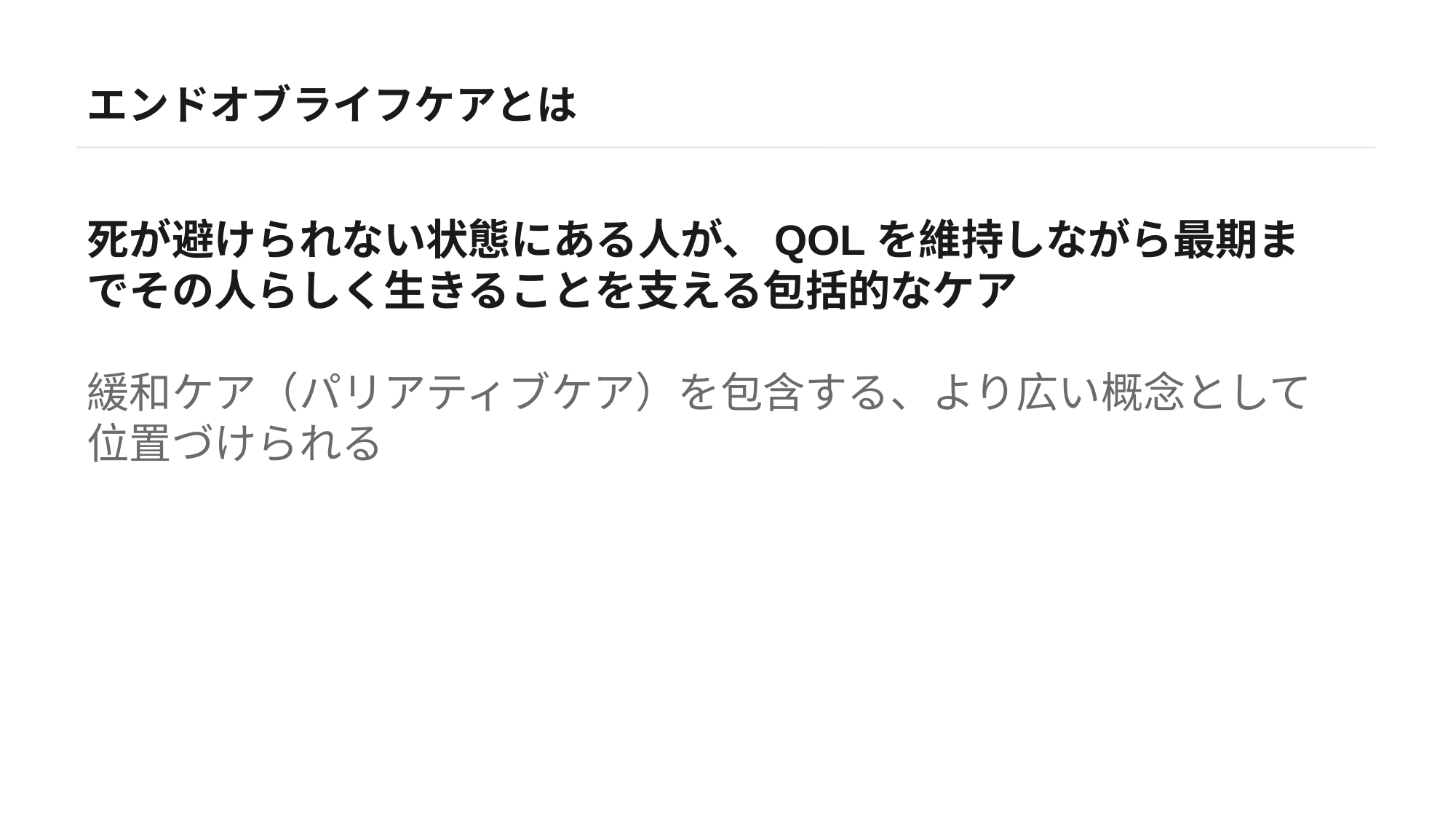

エンドオブライフケアとは

死が避けられない状態にある人が、QOLを維持しながら最期までその人らしく生きることを支える包括的なケア

緩和ケア（パリアティブケア）を包含する、より広い概念として位置づけられる